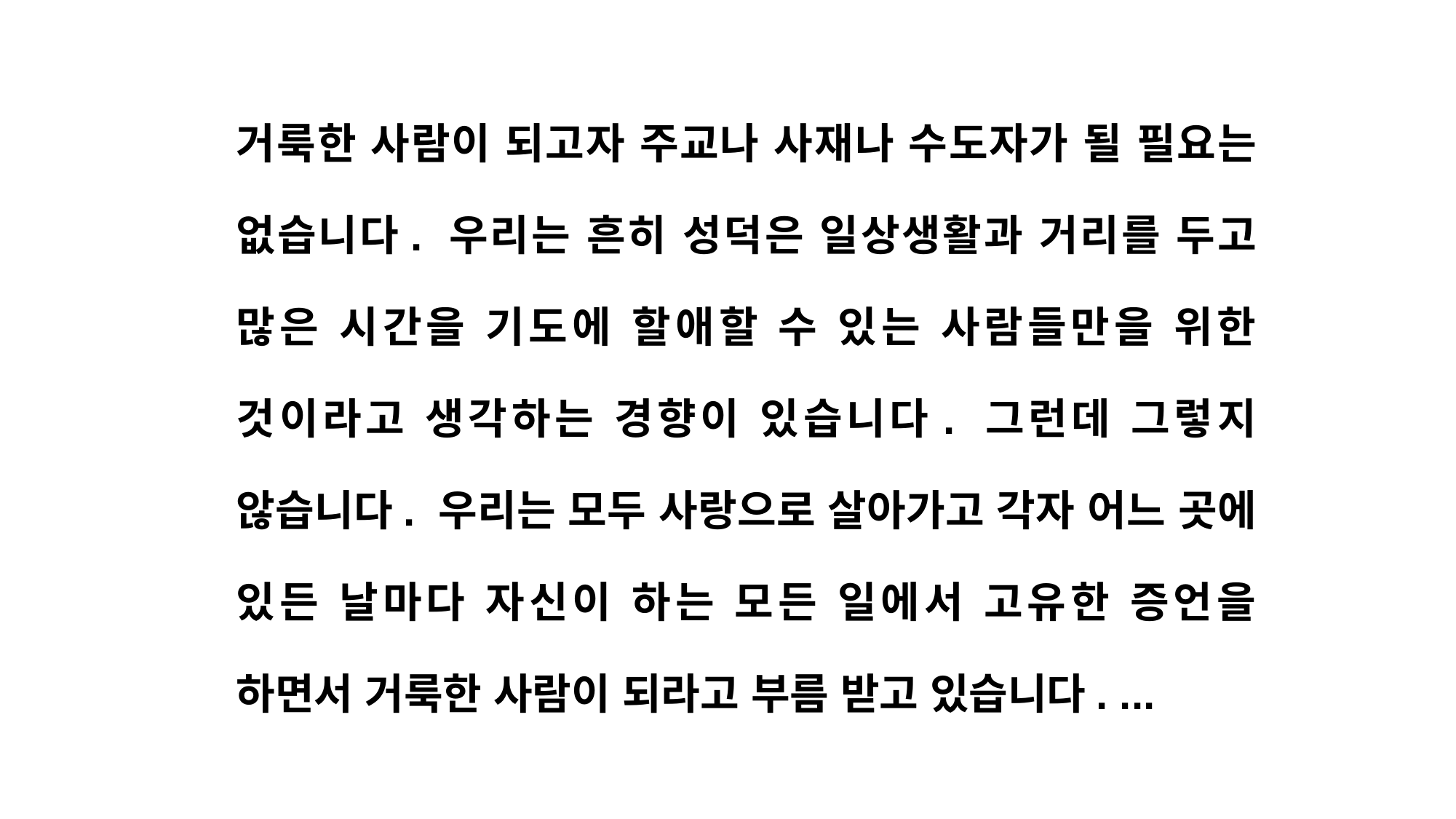

거룩한 사람이 되고자 주교나 사재나 수도자가 될 필요는 없습니다. 우리는 흔히 성덕은 일상생활과 거리를 두고 많은 시간을 기도에 할애할 수 있는 사람들만을 위한 것이라고 생각하는 경향이 있습니다. 그런데 그렇지 않습니다. 우리는 모두 사랑으로 살아가고 각자 어느 곳에 있든 날마다 자신이 하는 모든 일에서 고유한 증언을 하면서 거룩한 사람이 되라고 부름 받고 있습니다. ...